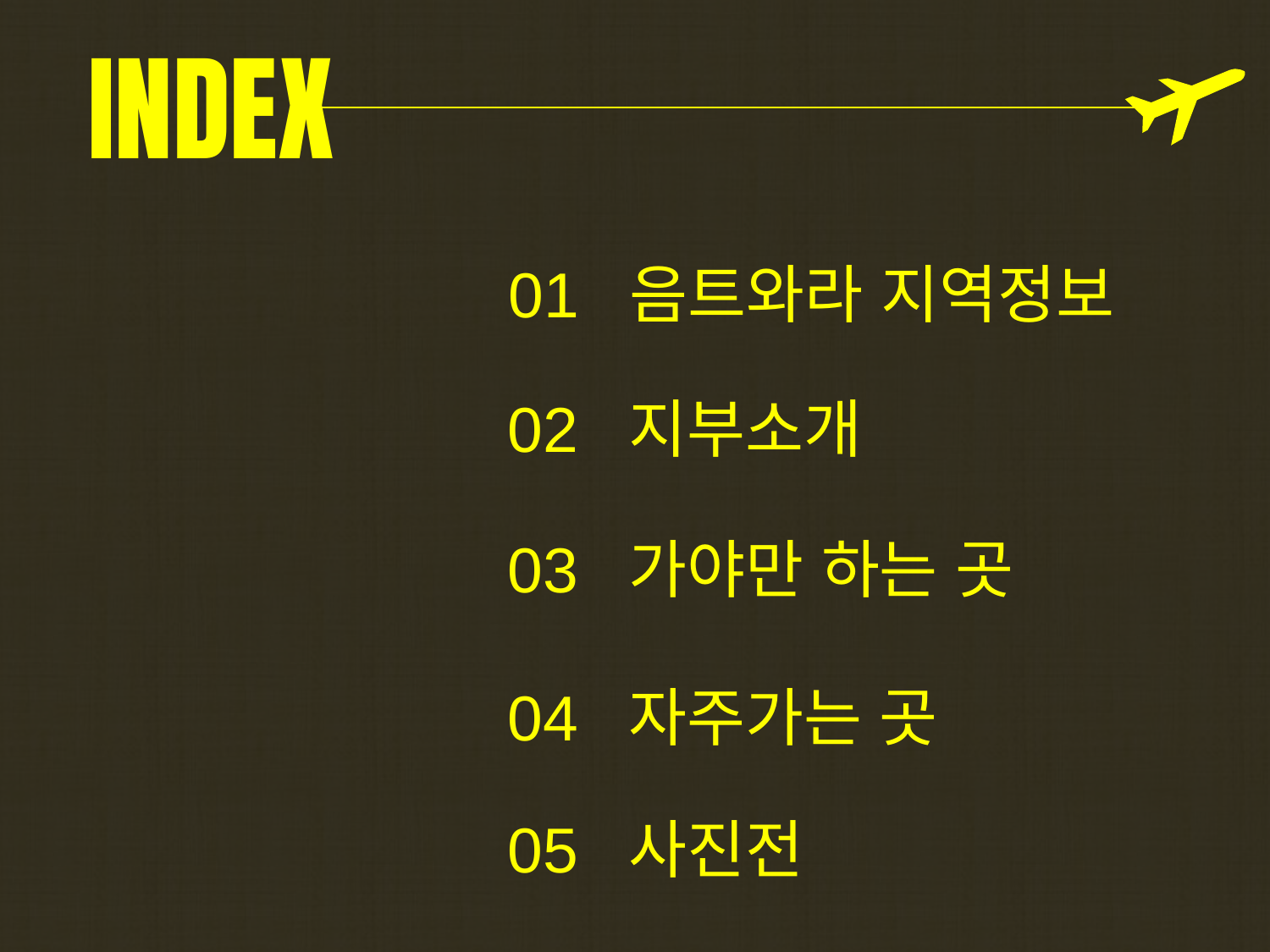

INDEX

01  음트와라 지역정보
02  지부소개
03  가야만 하는 곳
04  자주가는 곳
05  사진전